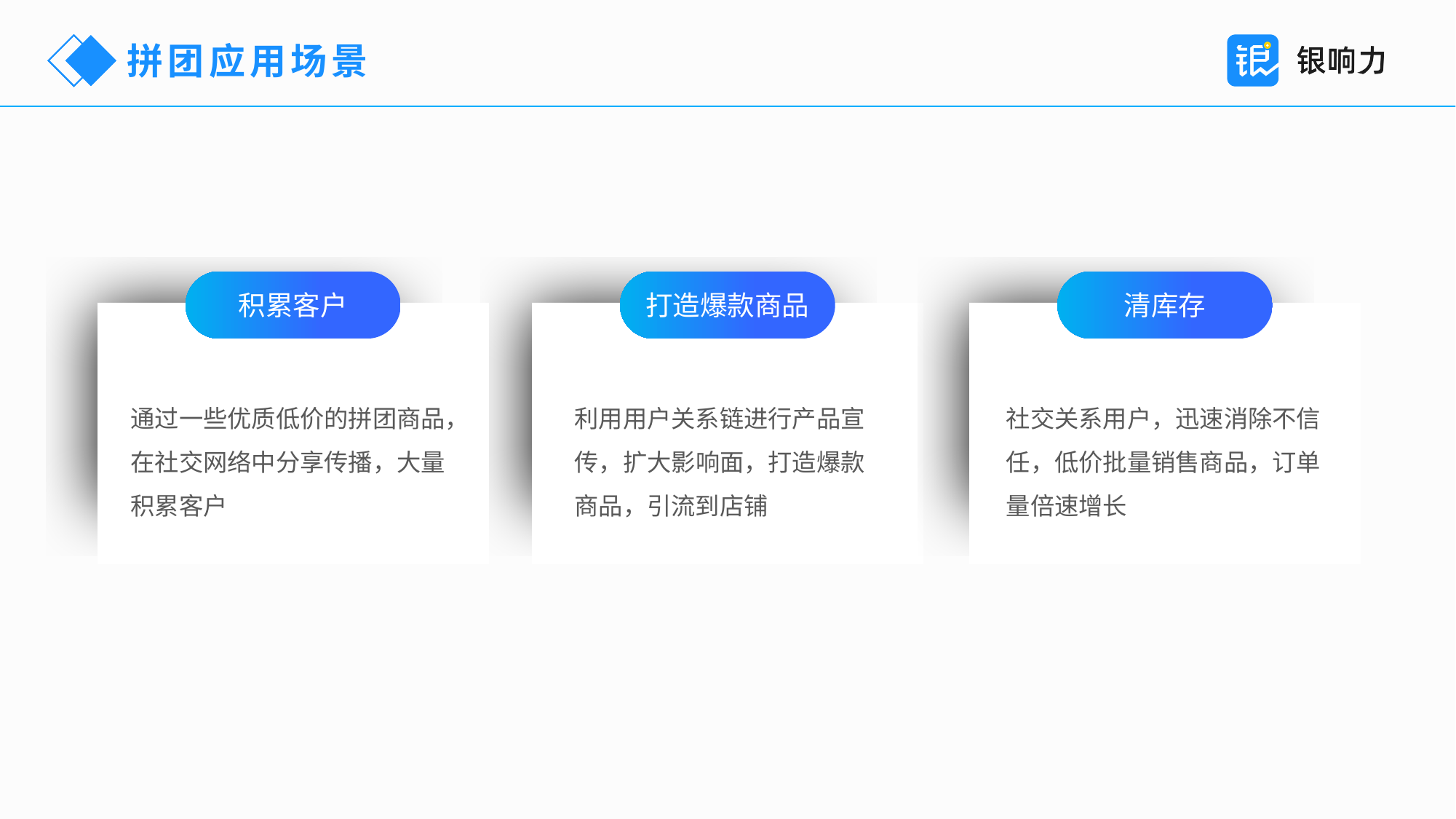

拼团应用场景

积累客户
打造爆款商品
清库存

通过一些优质低价的拼团商品，在社交网络中分享传播，大量积累客户
利用用户关系链进行产品宣传，扩大影响面，打造爆款商品，引流到店铺
社交关系用户，迅速消除不信任，低价批量销售商品，订单量倍速增长